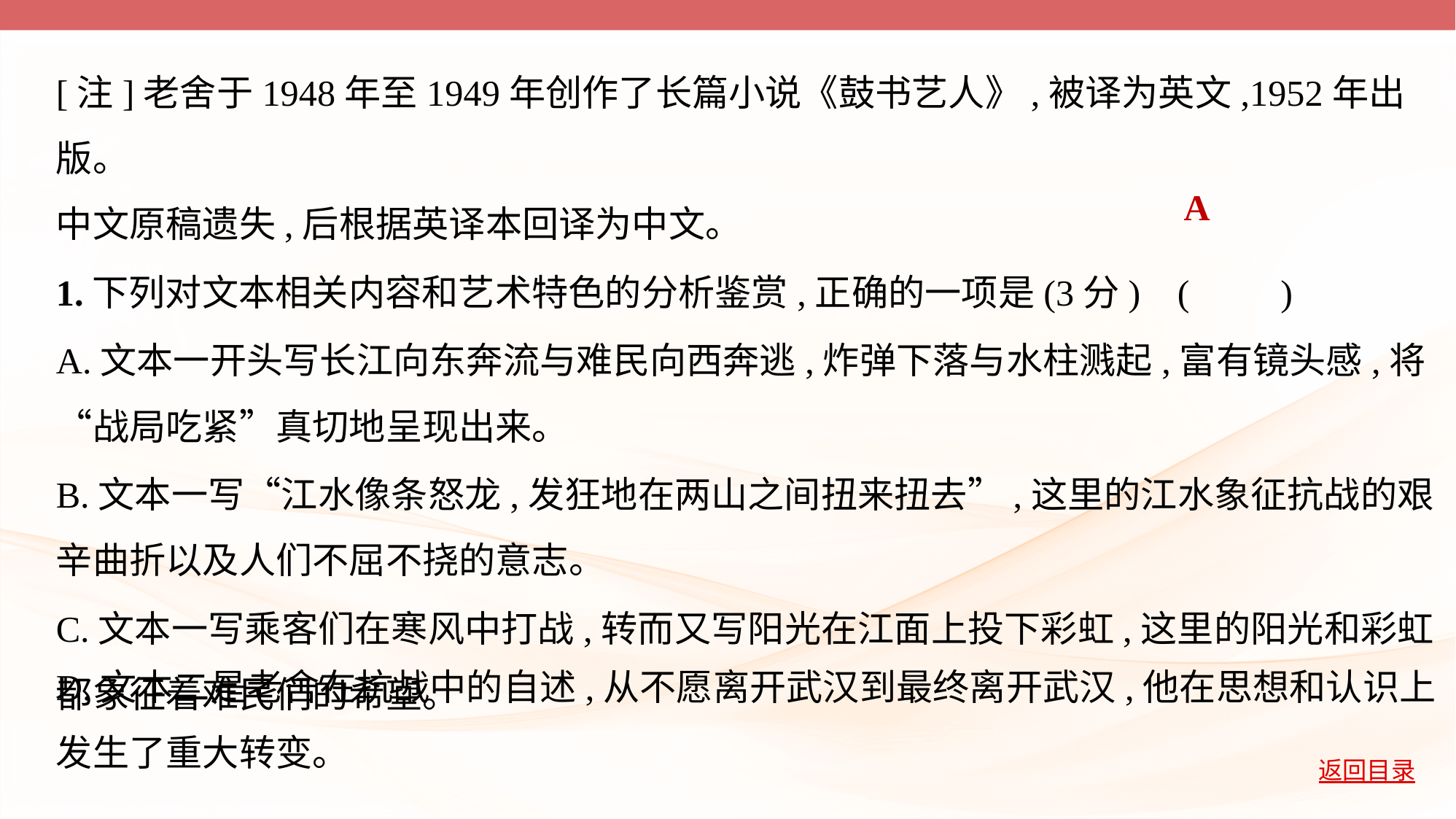

[注]老舍于1948年至1949年创作了长篇小说《鼓书艺人》,被译为英文,1952年出版。
中文原稿遗失,后根据英译本回译为中文。
1.下列对文本相关内容和艺术特色的分析鉴赏,正确的一项是(3分) (          )
A.文本一开头写长江向东奔流与难民向西奔逃,炸弹下落与水柱溅起,富有镜头感,将
“战局吃紧”真切地呈现出来。
B.文本一写“江水像条怒龙,发狂地在两山之间扭来扭去”,这里的江水象征抗战的艰
辛曲折以及人们不屈不挠的意志。
C.文本一写乘客们在寒风中打战,转而又写阳光在江面上投下彩虹,这里的阳光和彩虹
都象征着难民们的希望。
A
D.文本二是老舍在抗战中的自述,从不愿离开武汉到最终离开武汉,他在思想和认识上
发生了重大转变。